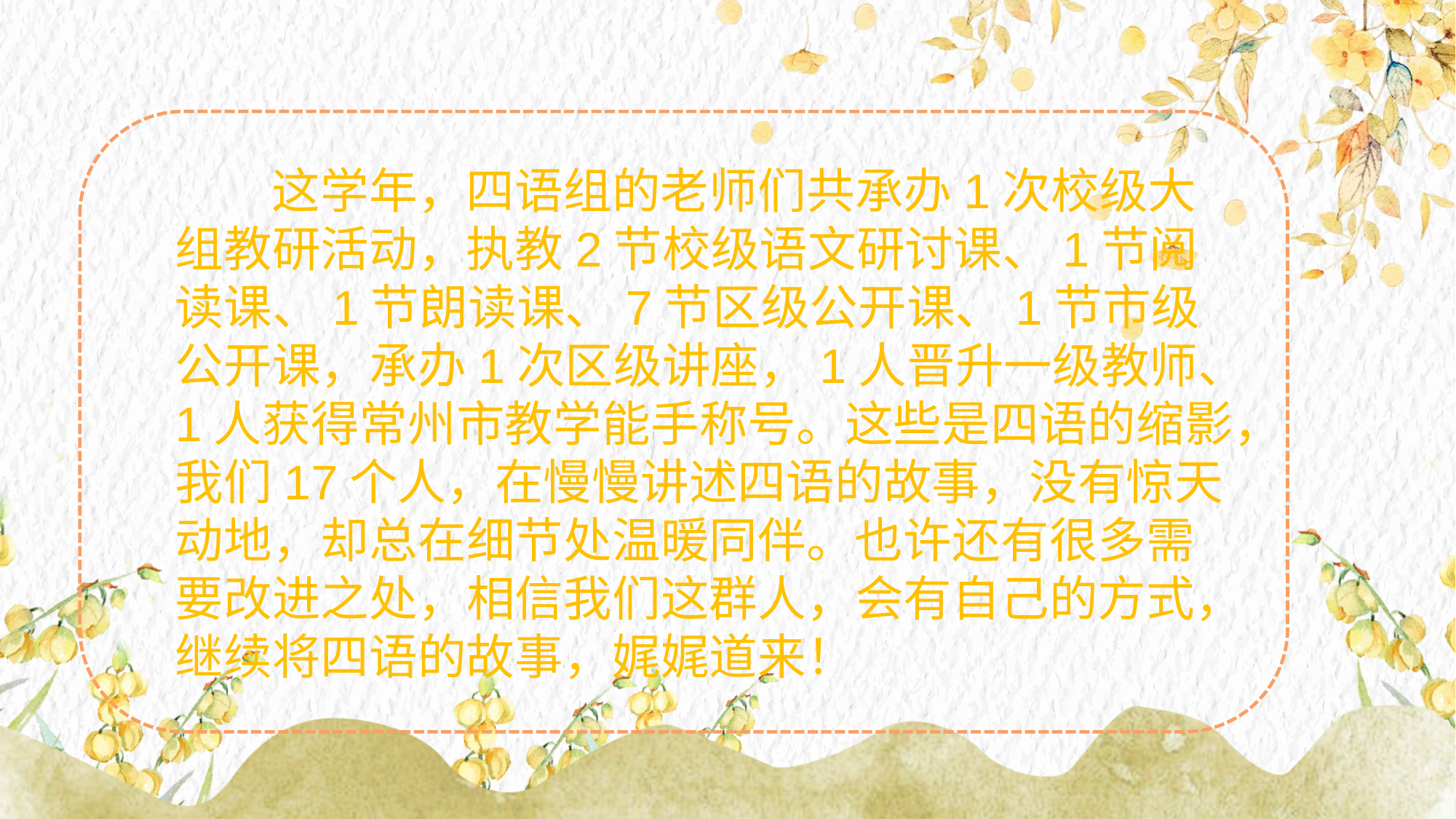

这学年，四语组的老师们共承办1次校级大组教研活动，执教2节校级语文研讨课、1节阅读课、1节朗读课、7节区级公开课、1节市级公开课，承办1次区级讲座，1人晋升一级教师、1人获得常州市教学能手称号。这些是四语的缩影，我们17个人，在慢慢讲述四语的故事，没有惊天动地，却总在细节处温暖同伴。也许还有很多需要改进之处，相信我们这群人，会有自己的方式，继续将四语的故事，娓娓道来！